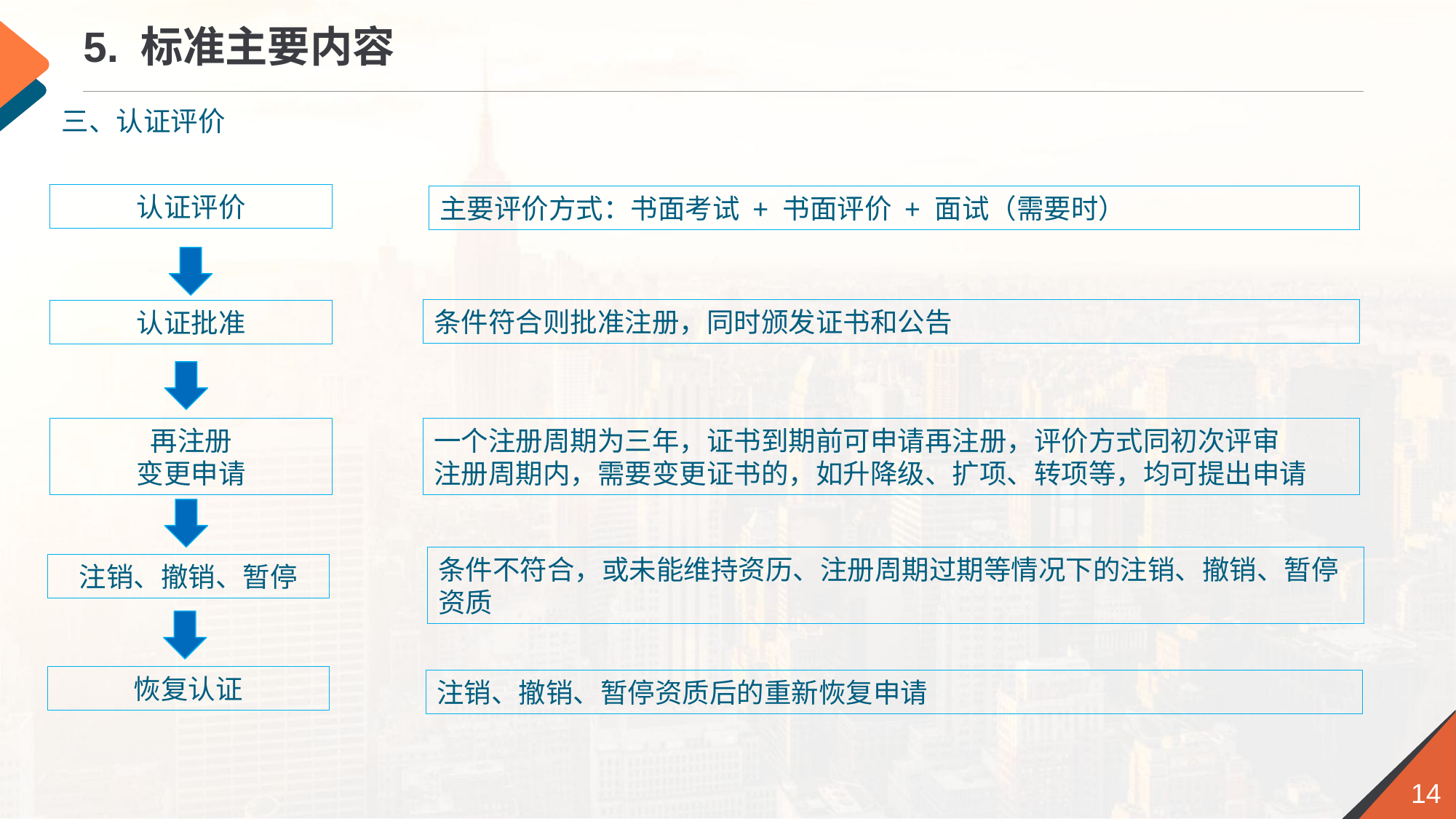

5. 标准主要内容

三、认证评价
认证评价
主要评价方式：书面考试 + 书面评价 + 面试（需要时）

条件符合则批准注册，同时颁发证书和公告
认证批准

一个注册周期为三年，证书到期前可申请再注册，评价方式同初次评审
注册周期内，需要变更证书的，如升降级、扩项、转项等，均可提出申请
再注册
变更申请

条件不符合，或未能维持资历、注册周期过期等情况下的注销、撤销、暂停资质
注销、撤销、暂停

恢复认证
注销、撤销、暂停资质后的重新恢复申请